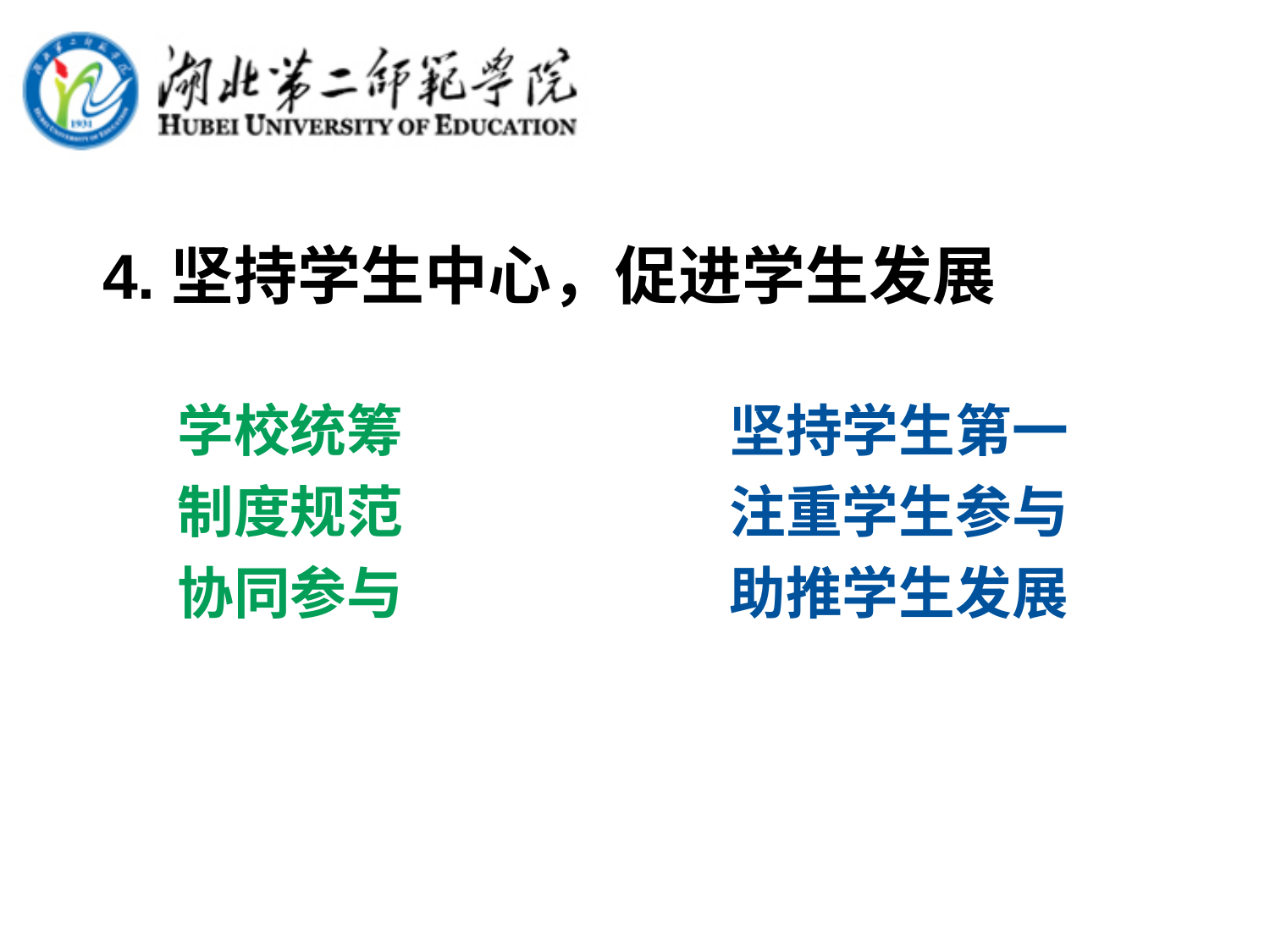

# 4.坚持学生中心，促进学生发展
学校统筹
制度规范
协同参与

坚持学生第一
注重学生参与助推学生发展